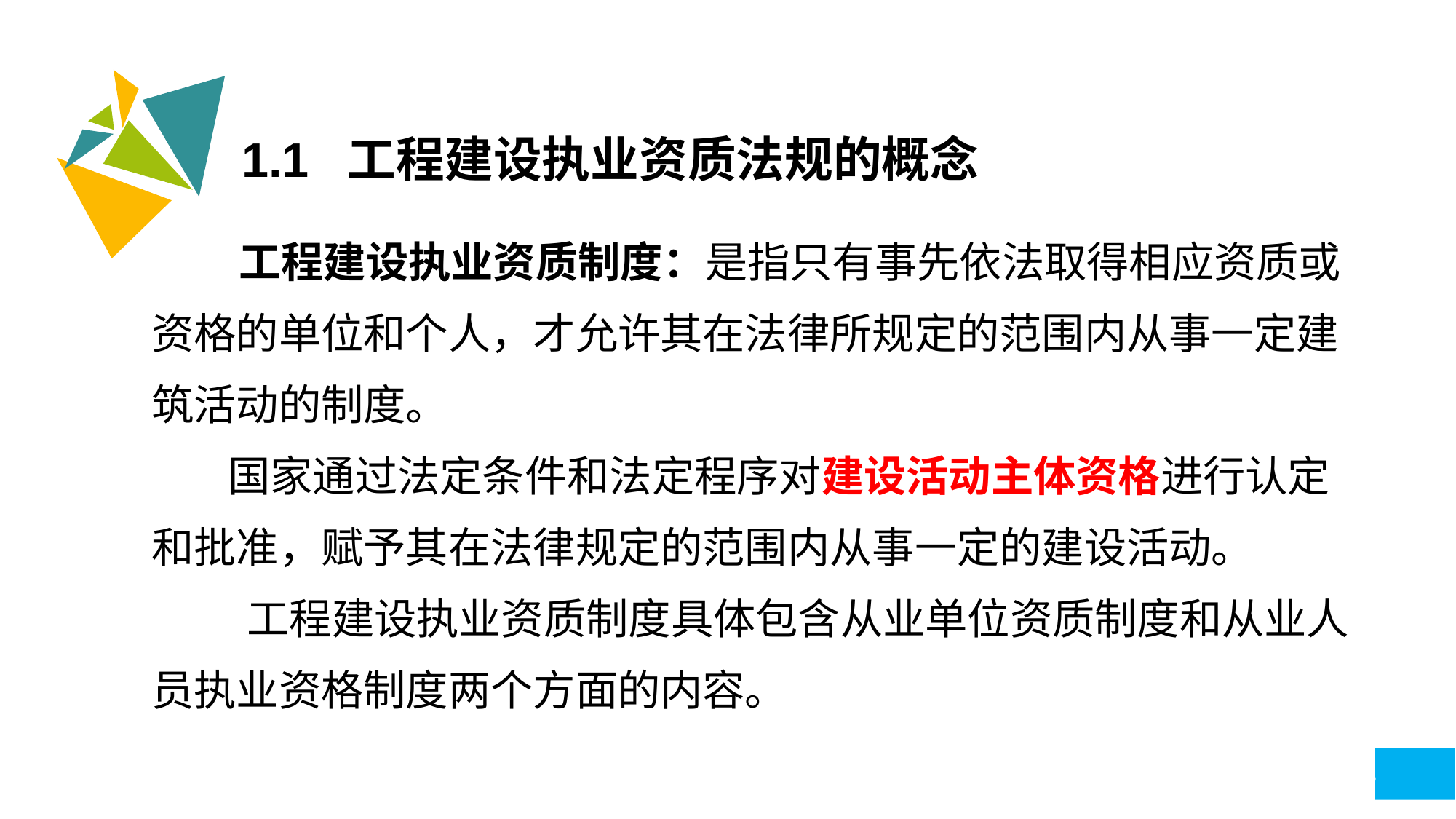

1.1  工程建设执业资质法规的概念
        工程建设执业资质制度：是指只有事先依法取得相应资质或资格的单位和个人，才允许其在法律所规定的范围内从事一定建筑活动的制度。
       国家通过法定条件和法定程序对建设活动主体资格进行认定和批准，赋予其在法律规定的范围内从事一定的建设活动。
         工程建设执业资质制度具体包含从业单位资质制度和从业人员执业资格制度两个方面的内容。